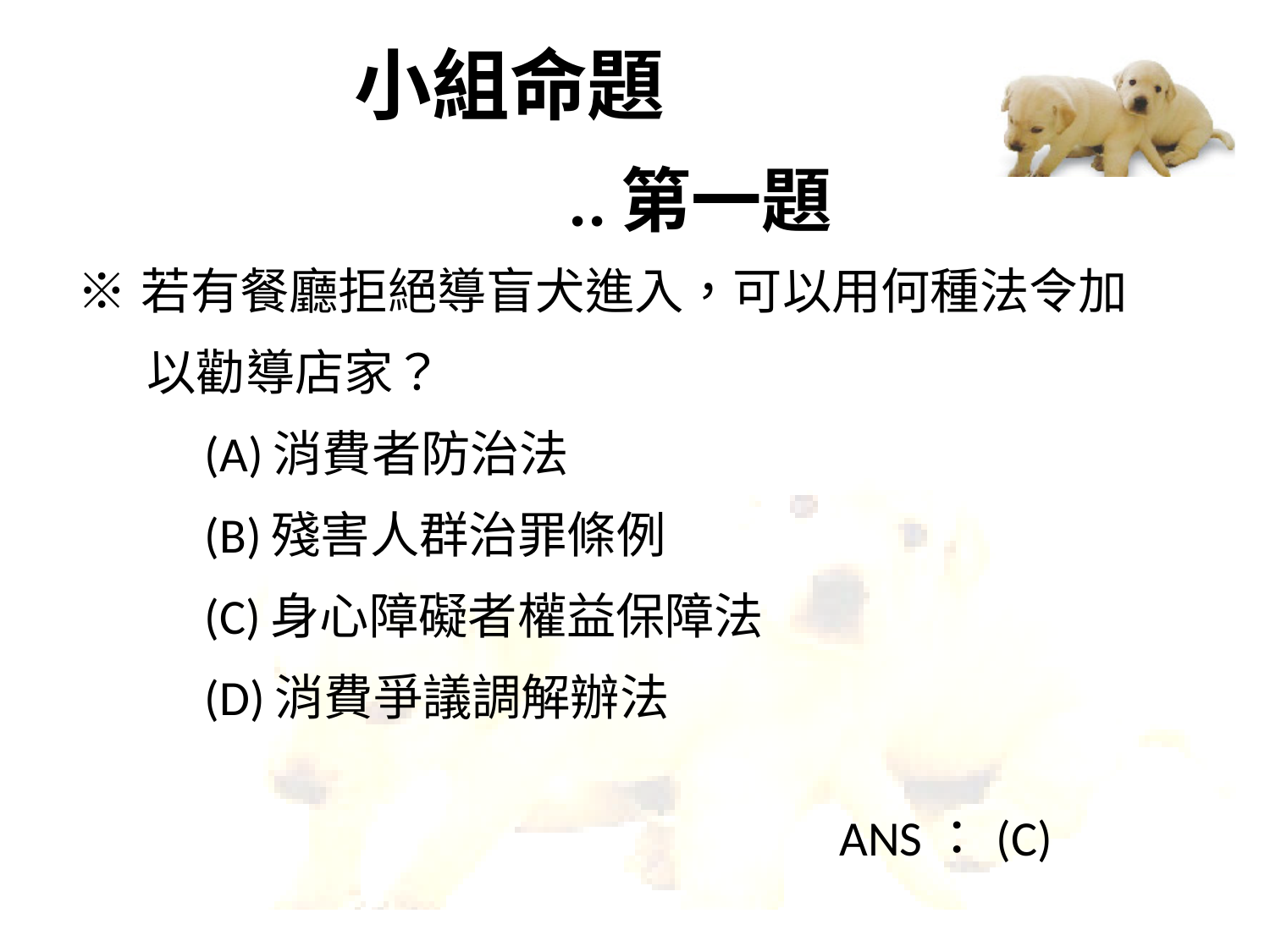

# 小組命題 ..第一題
※若有餐廳拒絕導盲犬進入，可以用何種法令加
     以勸導店家？
	(A)消費者防治法
	(B)殘害人群治罪條例
	(C)身心障礙者權益保障法
	(D)消費爭議調解辦法

						ANS：(C)